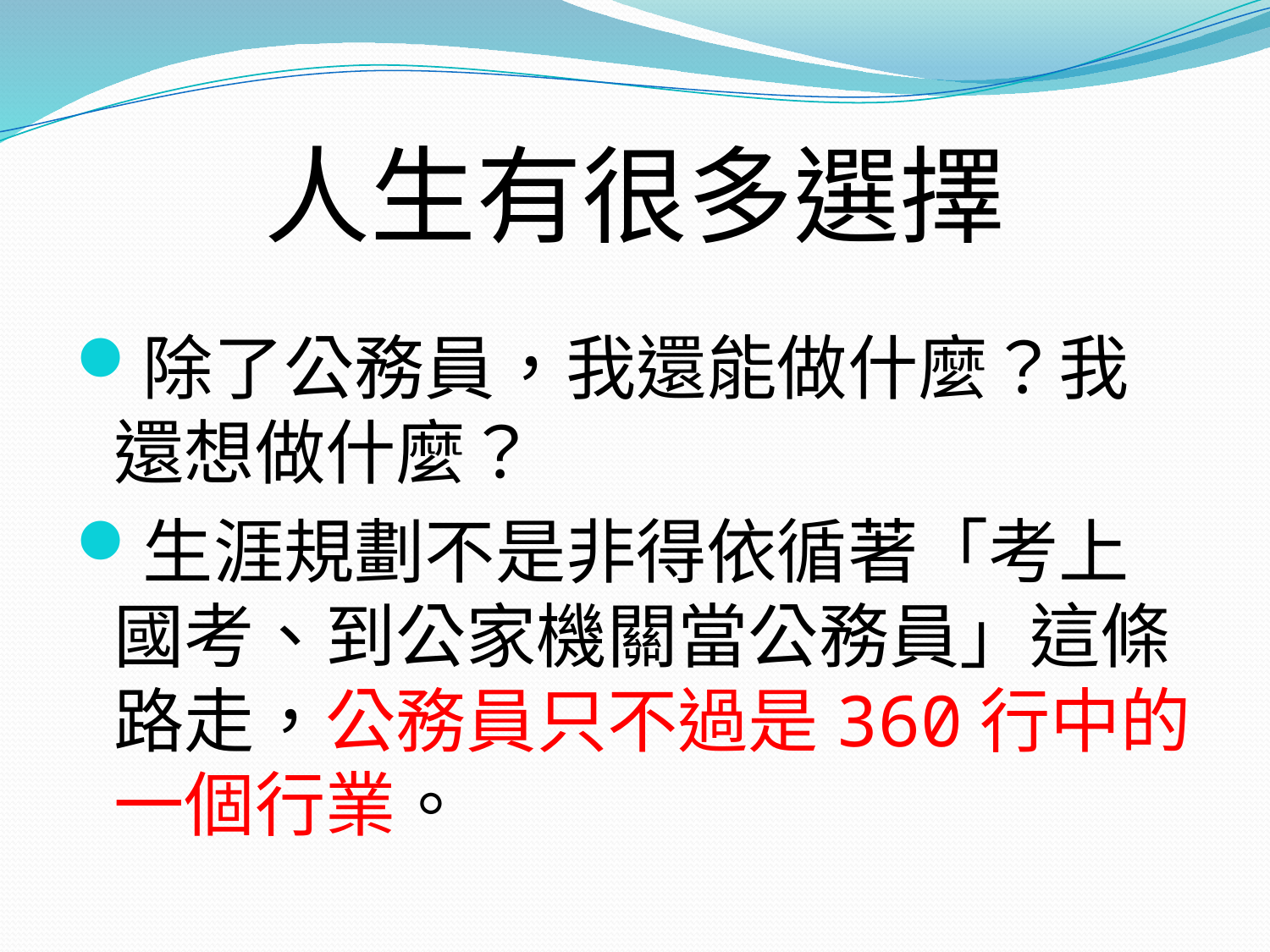

# 人生有很多選擇
除了公務員，我還能做什麼？我還想做什麼？
生涯規劃不是非得依循著「考上國考、到公家機關當公務員」這條路走，公務員只不過是360行中的一個行業。